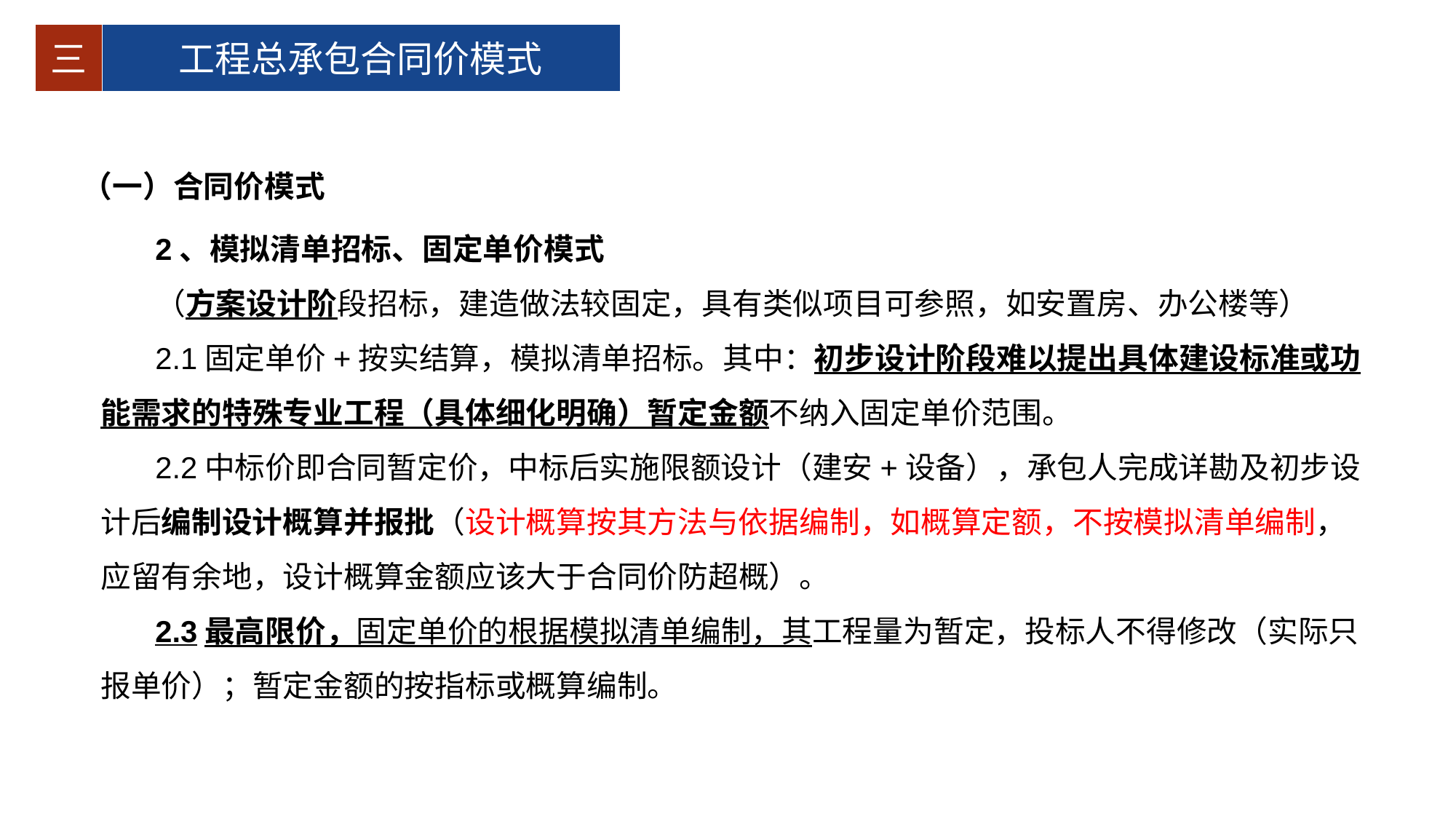

三
工程总承包合同价模式
（一）合同价模式
2、模拟清单招标、固定单价模式
（方案设计阶段招标，建造做法较固定，具有类似项目可参照，如安置房、办公楼等）
2.1固定单价+按实结算，模拟清单招标。其中：初步设计阶段难以提出具体建设标准或功能需求的特殊专业工程（具体细化明确）暂定金额不纳入固定单价范围。
2.2中标价即合同暂定价，中标后实施限额设计（建安+设备），承包人完成详勘及初步设计后编制设计概算并报批（设计概算按其方法与依据编制，如概算定额，不按模拟清单编制，应留有余地，设计概算金额应该大于合同价防超概）。
2.3最高限价，固定单价的根据模拟清单编制，其工程量为暂定，投标人不得修改（实际只报单价）；暂定金额的按指标或概算编制。